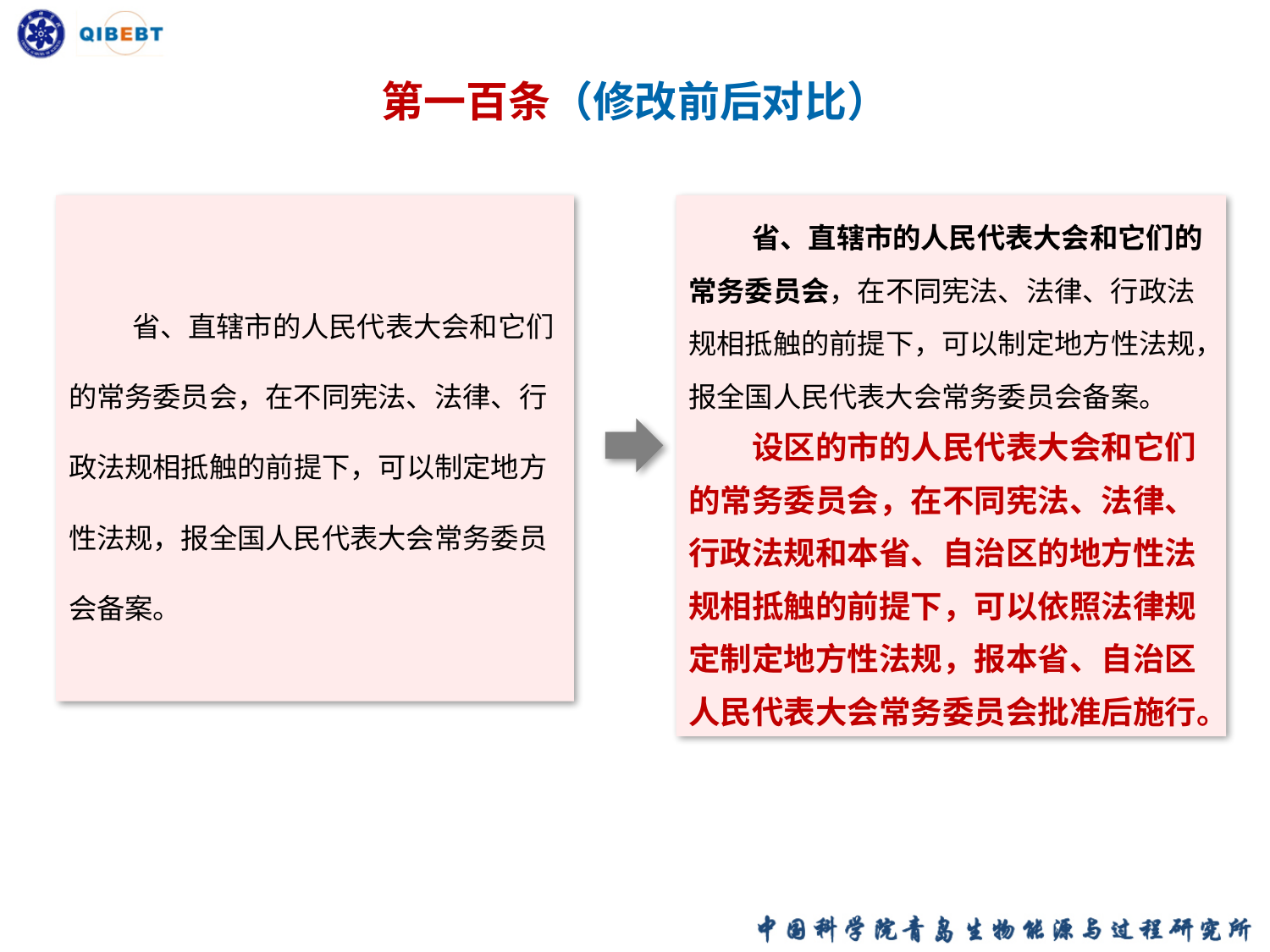

第一百条（修改前后对比）

省、直辖市的人民代表大会和它们的常务委员会，在不同宪法、法律、行政法规相抵触的前提下，可以制定地方性法规，报全国人民代表大会常务委员会备案。

省、直辖市的人民代表大会和它们的常务委员会，在不同宪法、法律、行政法规相抵触的前提下，可以制定地方性法规，报全国人民代表大会常务委员会备案。
设区的市的人民代表大会和它们的常务委员会，在不同宪法、法律、行政法规和本省、自治区的地方性法规相抵触的前提下，可以依照法律规定制定地方性法规，报本省、自治区人民代表大会常务委员会批准后施行。